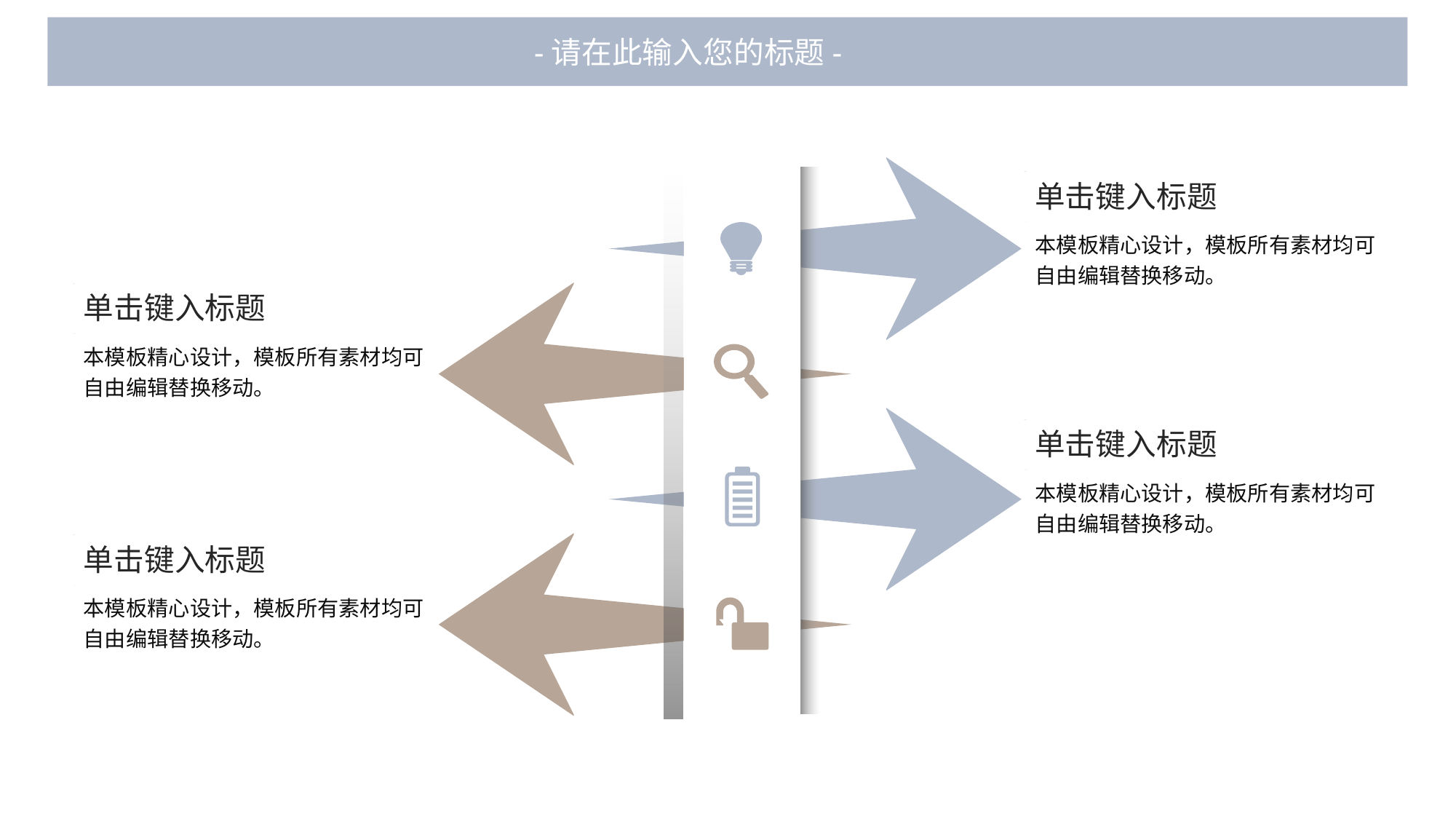

-请在此输入您的标题-

单击键入标题
本模板精心设计，模板所有素材均可自由编辑替换移动。

单击键入标题
本模板精心设计，模板所有素材均可自由编辑替换移动。

单击键入标题

本模板精心设计，模板所有素材均可自由编辑替换移动。

单击键入标题
本模板精心设计，模板所有素材均可自由编辑替换移动。